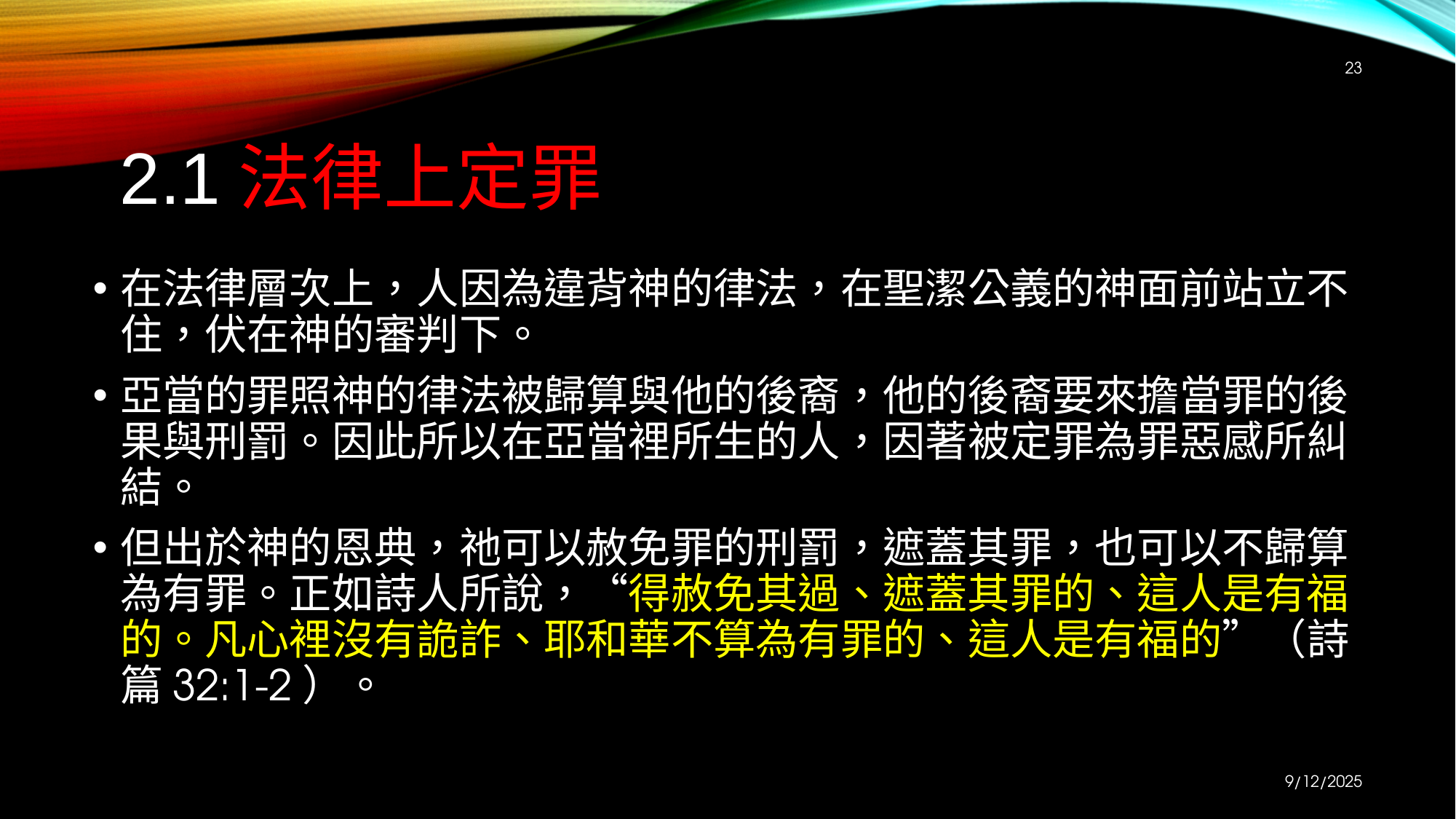

23
# 2.1法律上定罪
在法律層次上，人因為違背神的律法，在聖潔公義的神面前站立不住，伏在神的審判下。
亞當的罪照神的律法被歸算與他的後裔，他的後裔要來擔當罪的後果與刑罰。因此所以在亞當裡所生的人，因著被定罪為罪惡感所糾結。
但出於神的恩典，祂可以赦免罪的刑罰，遮蓋其罪，也可以不歸算為有罪。正如詩人所說，“得赦免其過、遮蓋其罪的、這人是有福的。凡心裡沒有詭詐、耶和華不算為有罪的、這人是有福的”（詩篇32:1-2）。
9/12/2025